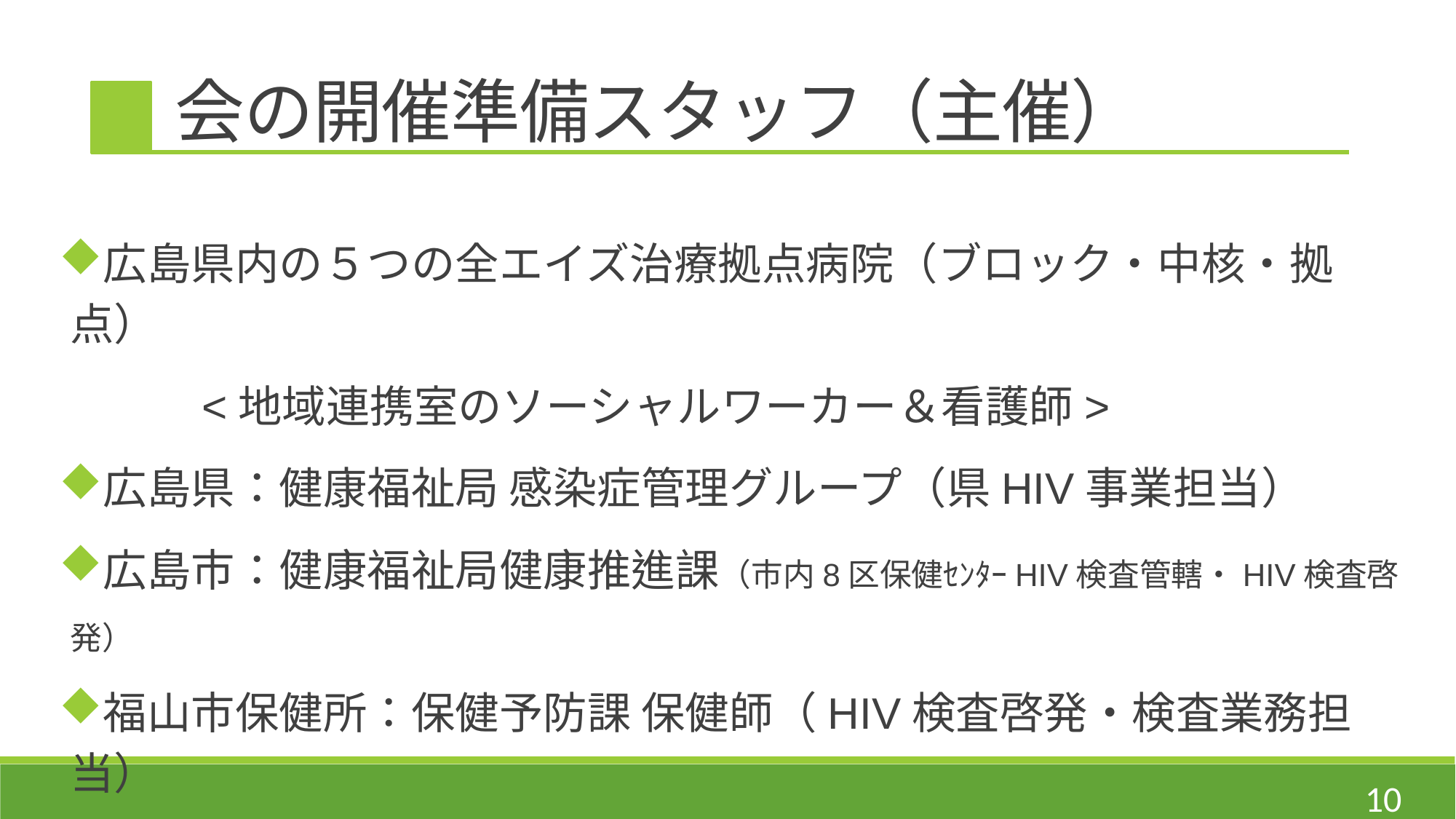

会の開催準備スタッフ（主催）

広島県内の５つの全エイズ治療拠点病院（ブロック・中核・拠点）
　　　<地域連携室のソーシャルワーカー＆看護師>
広島県：健康福祉局 感染症管理グループ（県HIV事業担当）
広島市：健康福祉局健康推進課（市内8区保健ｾﾝﾀｰHIV検査管轄・HIV検査啓発）
福山市保健所：保健予防課 保健師（HIV検査啓発・検査業務担当）
呉市（保健所）：地域保健課 保健師（HIV検査業務担当）
10